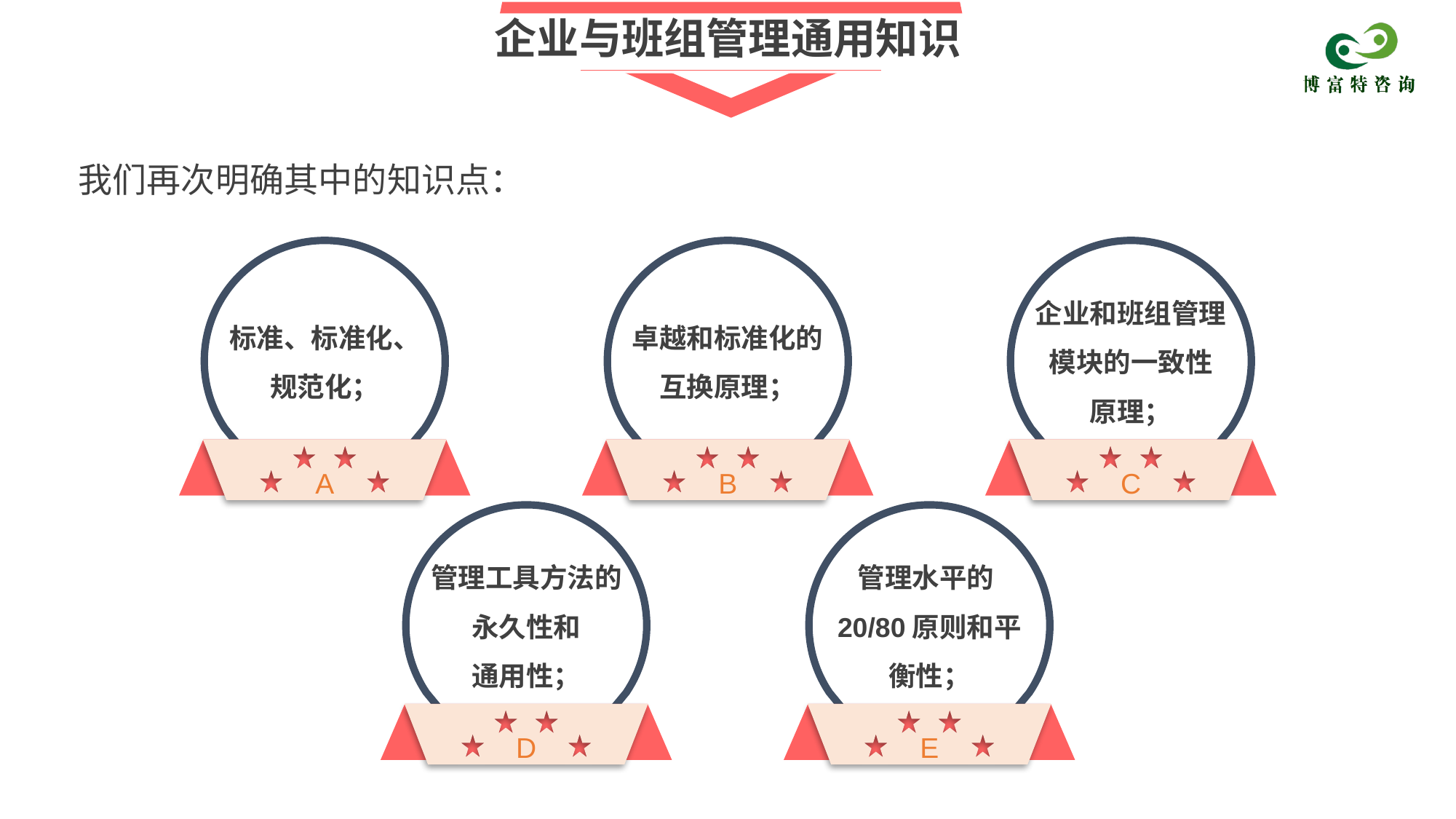

企业与班组管理通用知识
我们再次明确其中的知识点：
标准、标准化、规范化；

A
卓越和标准化的互换原理；

B
企业和班组管理模块的一致性
原理；

C
管理工具方法的永久性和
通用性；

D
管理水平的20/80原则和平衡性；

E